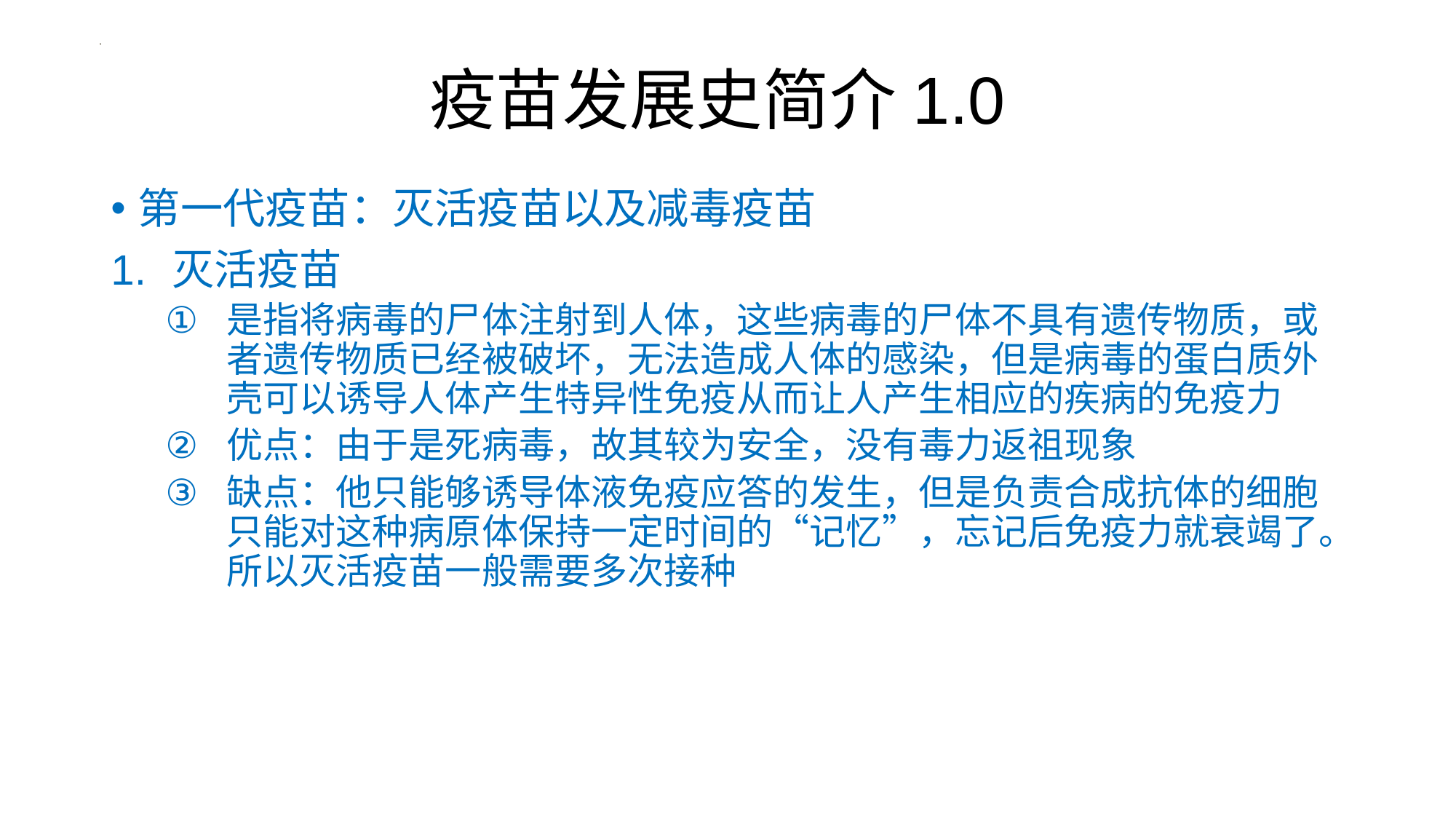

# 疫苗发展史简介1.0
第一代疫苗：灭活疫苗以及减毒疫苗
灭活疫苗
是指将病毒的尸体注射到人体，这些病毒的尸体不具有遗传物质，或者遗传物质已经被破坏，无法造成人体的感染，但是病毒的蛋白质外壳可以诱导人体产生特异性免疫从而让人产生相应的疾病的免疫力
优点：由于是死病毒，故其较为安全，没有毒力返祖现象
缺点：他只能够诱导体液免疫应答的发生，但是负责合成抗体的细胞只能对这种病原体保持一定时间的“记忆”，忘记后免疫力就衰竭了。所以灭活疫苗一般需要多次接种